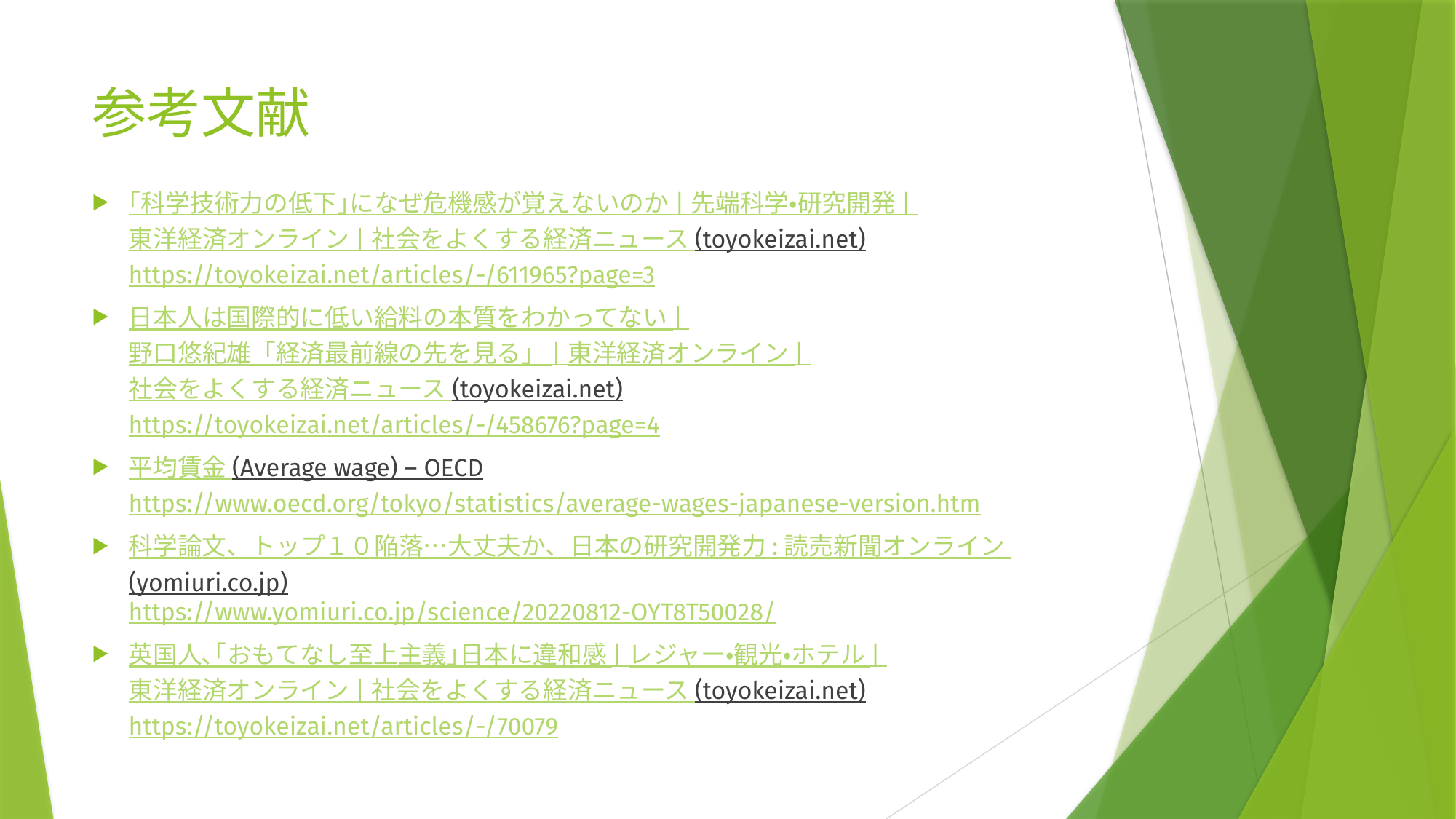

# 参考文献
｢科学技術力の低下｣になぜ危機感が覚えないのか | 先端科学・研究開発 | 東洋経済オンライン | 社会をよくする経済ニュース (toyokeizai.net)
https://toyokeizai.net/articles/-/611965?page=3
日本人は国際的に低い給料の本質をわかってない | 野口悠紀雄「経済最前線の先を見る」 | 東洋経済オンライン | 社会をよくする経済ニュース (toyokeizai.net)
https://toyokeizai.net/articles/-/458676?page=4
平均賃金 (Average wage) – OECD
https://www.oecd.org/tokyo/statistics/average-wages-japanese-version.htm
科学論文、トップ１０陥落…大丈夫か、日本の研究開発力 : 読売新聞オンライン (yomiuri.co.jp)
https://www.yomiuri.co.jp/science/20220812-OYT8T50028/
英国人､｢おもてなし至上主義｣日本に違和感 | レジャー・観光・ホテル | 東洋経済オンライン | 社会をよくする経済ニュース (toyokeizai.net)
https://toyokeizai.net/articles/-/70079